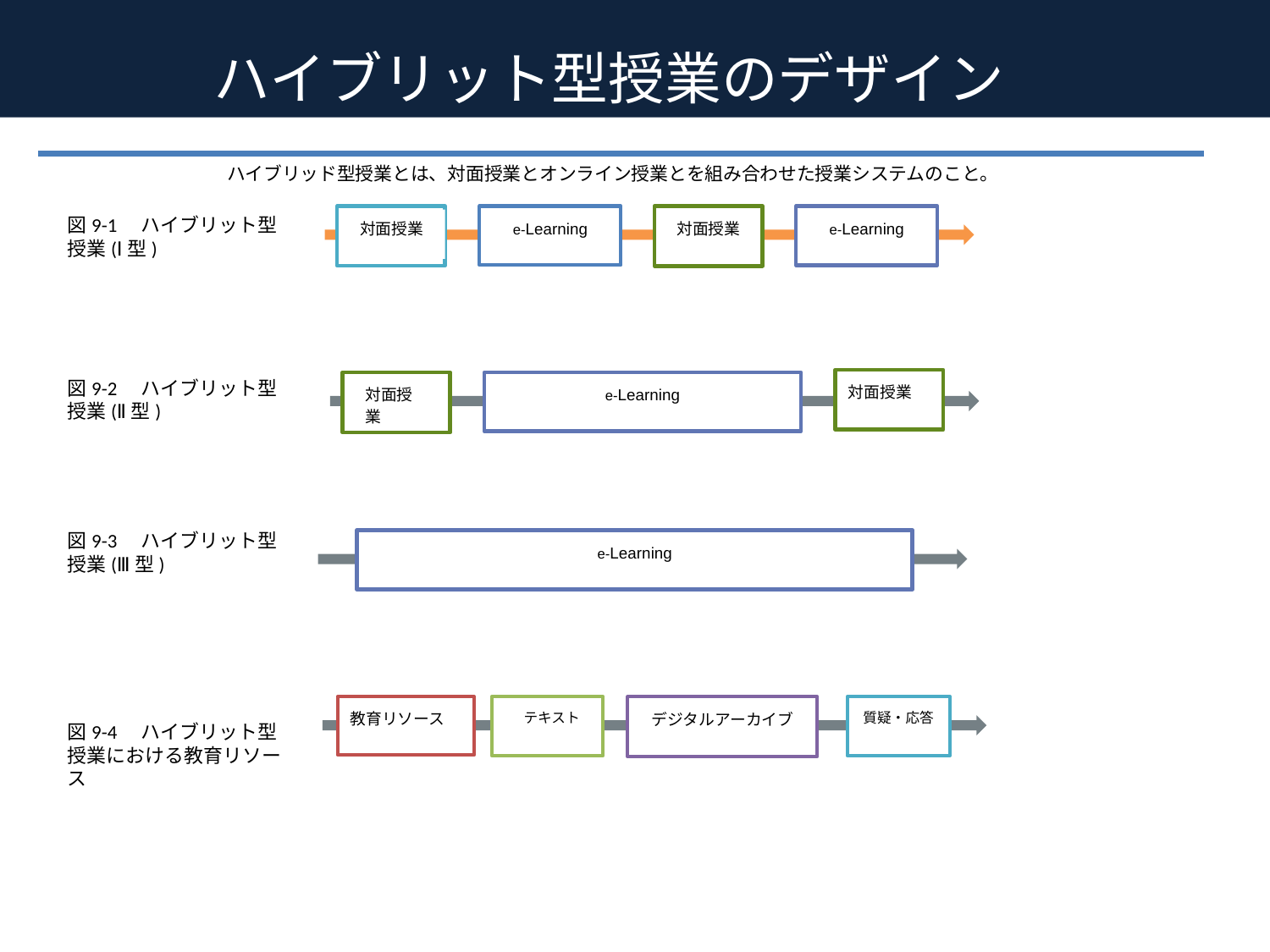

ハイブリット型授業のデザイン
ハイブリッド型授業とは、対面授業とオンライン授業とを組み合わせた授業システムのこと。

対面授業

e-Learning

対面授業

e-Learning

図9-1　ハイブリット型授業(Ⅰ型)
図9-2　ハイブリット型授業(Ⅱ型)

対面授業

対面授業

e-Learning

図9-3　ハイブリット型授業(Ⅲ型)

e-Learning

教育リソース

テキスト

デジタルアーカイブ

質疑・応答

図9-4　ハイブリット型授業における教育リソース